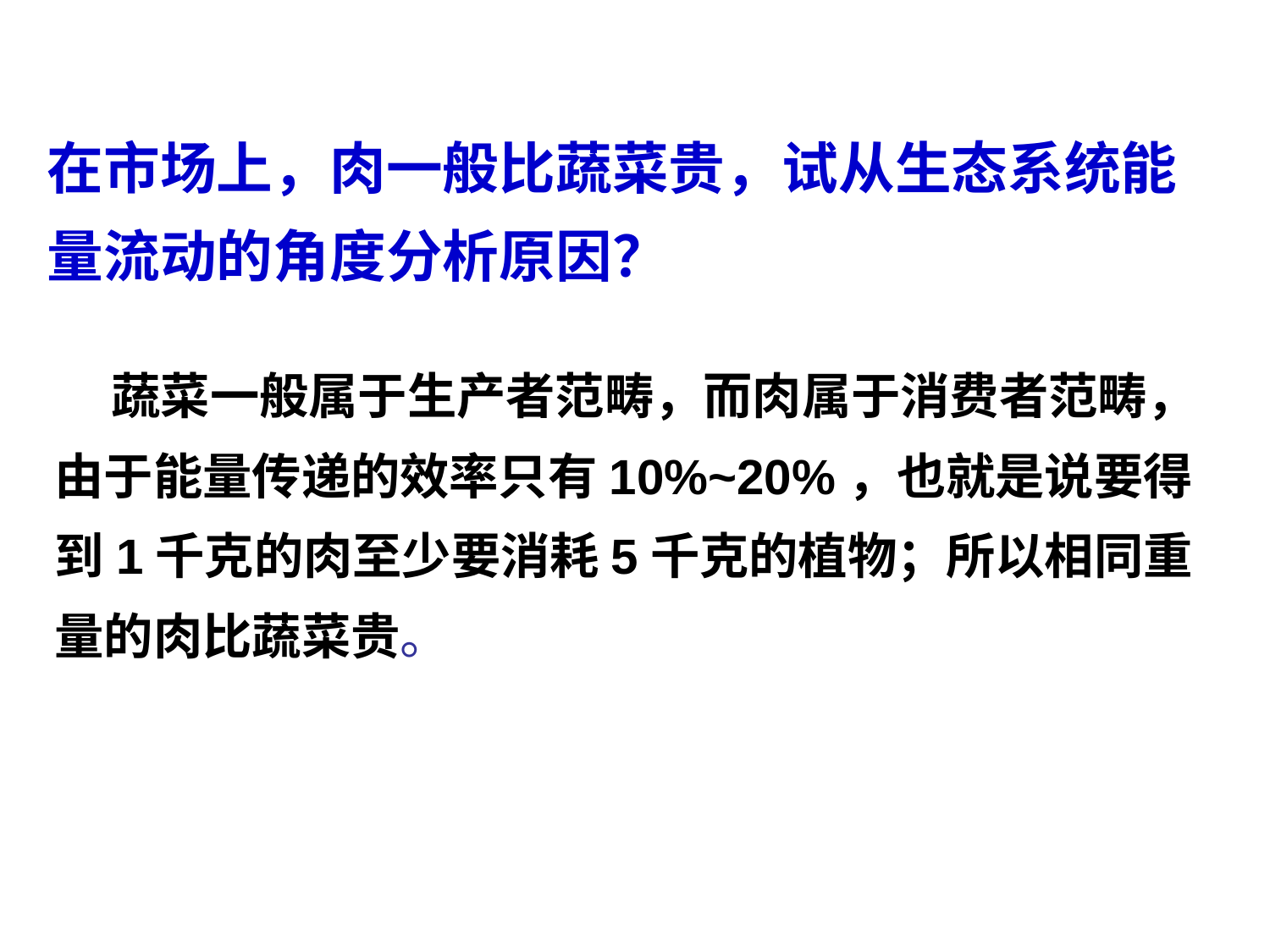

在市场上，肉一般比蔬菜贵，试从生态系统能量流动的角度分析原因？
    蔬菜一般属于生产者范畴，而肉属于消费者范畴，由于能量传递的效率只有10%~20%，也就是说要得到1千克的肉至少要消耗5千克的植物；所以相同重量的肉比蔬菜贵。